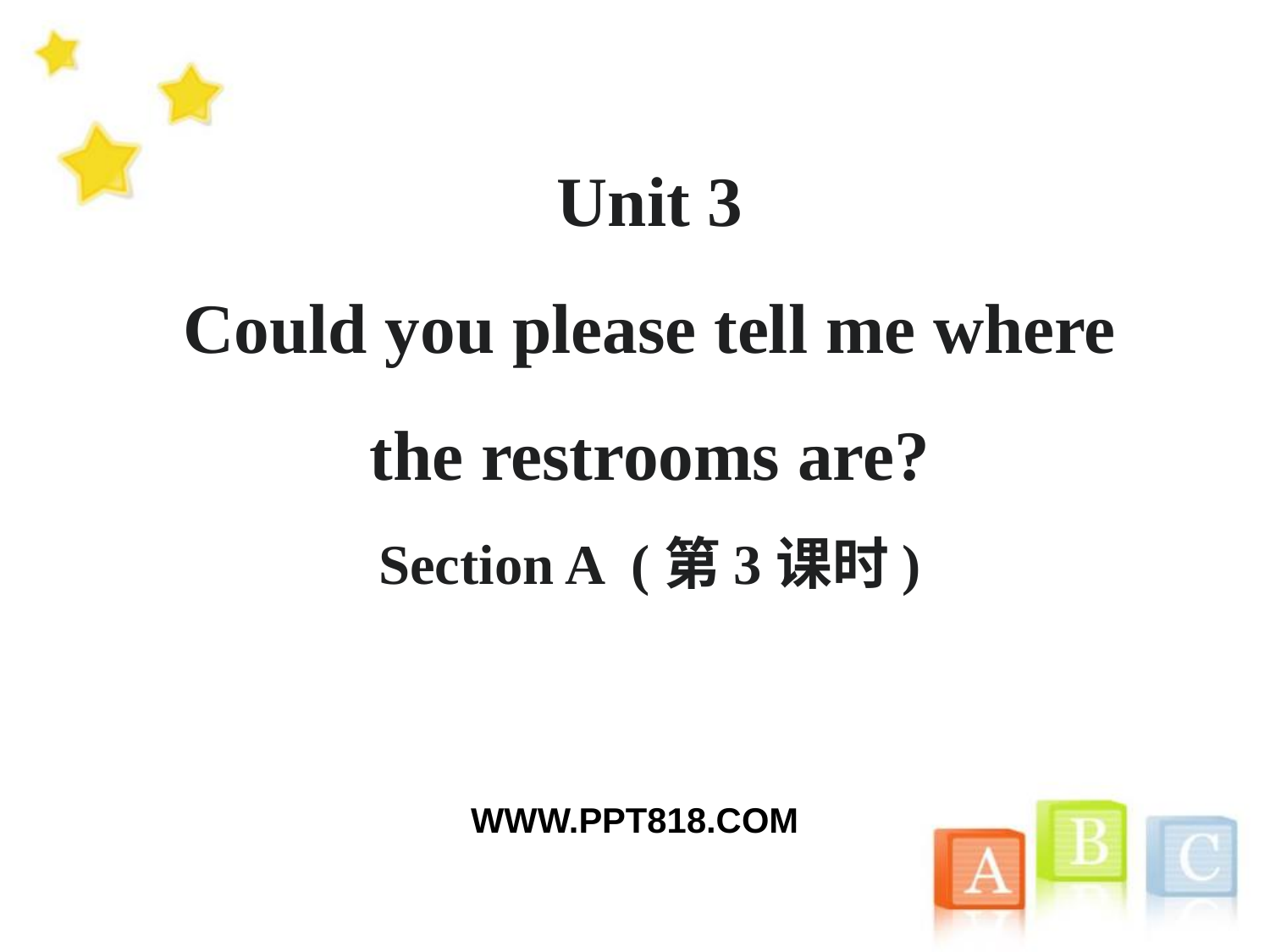

Unit 3
Could you please tell me where the restrooms are?
Section A  (第3课时)
WWW.PPT818.COM